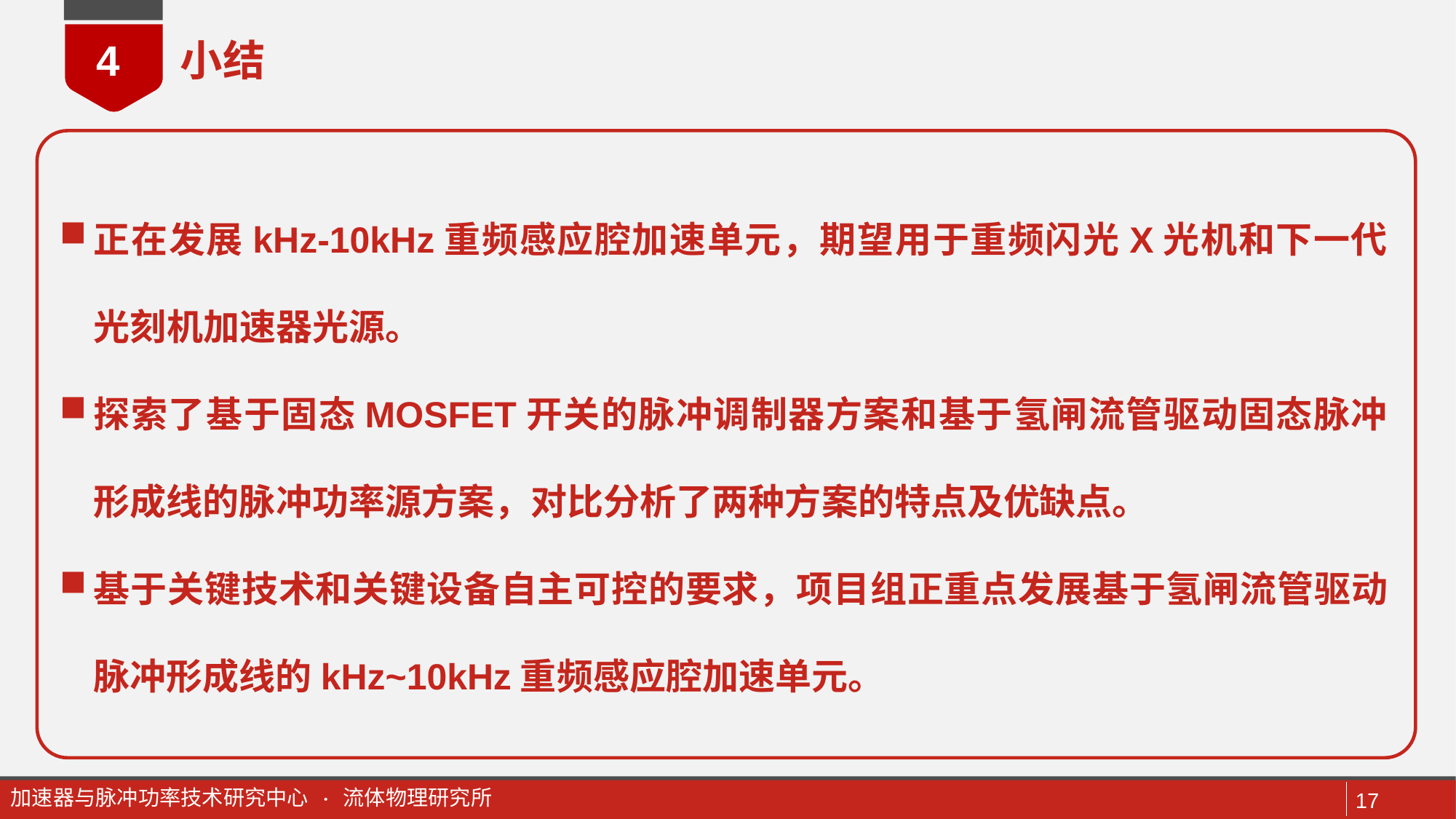

小结
4

正在发展kHz-10kHz重频感应腔加速单元，期望用于重频闪光X光机和下一代光刻机加速器光源。
探索了基于固态MOSFET开关的脉冲调制器方案和基于氢闸流管驱动固态脉冲形成线的脉冲功率源方案，对比分析了两种方案的特点及优缺点。
基于关键技术和关键设备自主可控的要求，项目组正重点发展基于氢闸流管驱动脉冲形成线的kHz~10kHz重频感应腔加速单元。
加速器与脉冲功率技术研究中心  ·  流体物理研究所